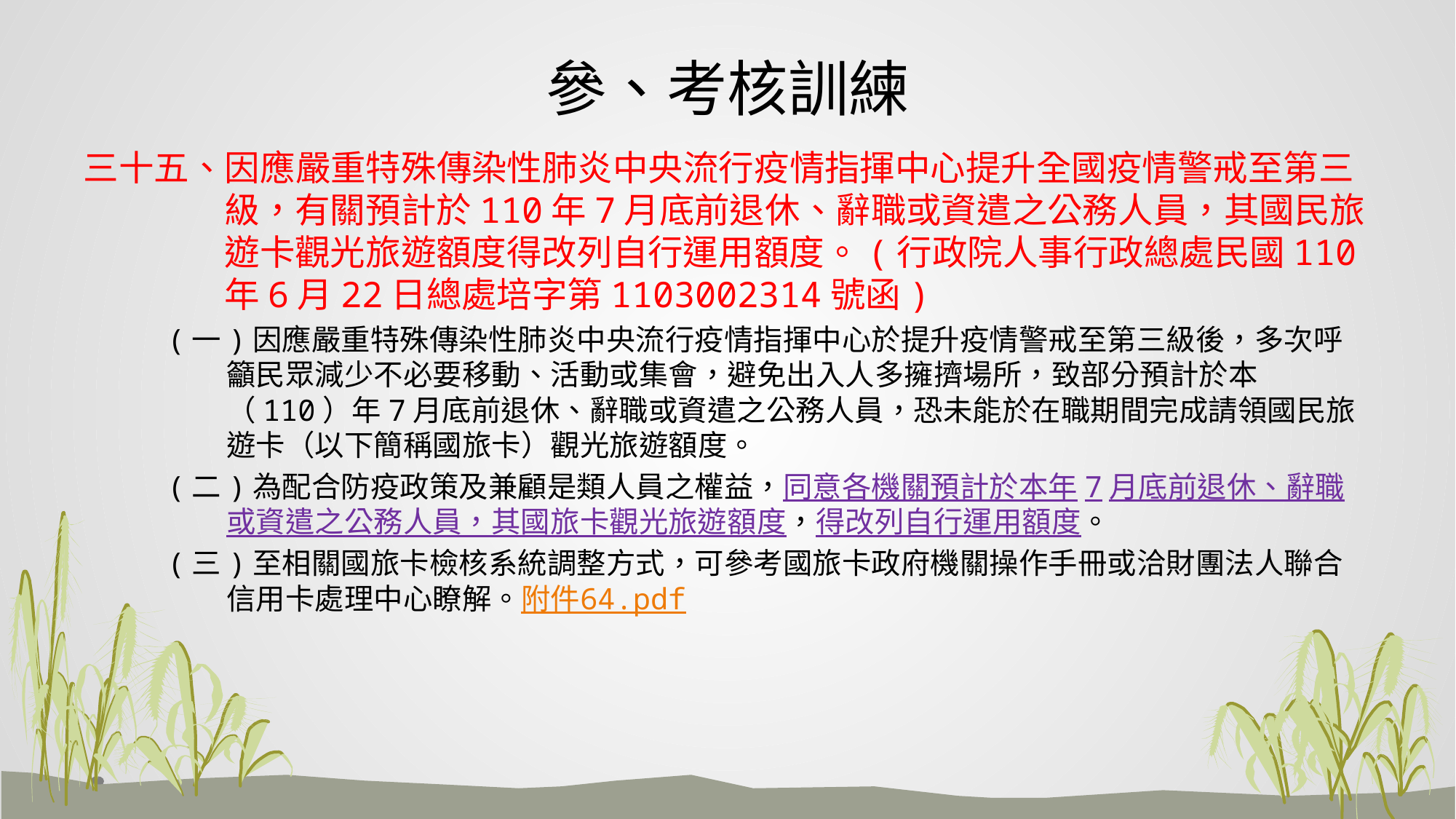

# 參、考核訓練
三十五、因應嚴重特殊傳染性肺炎中央流行疫情指揮中心提升全國疫情警戒至第三級，有關預計於110年7月底前退休、辭職或資遣之公務人員，其國民旅遊卡觀光旅遊額度得改列自行運用額度。(行政院人事行政總處民國110年6月22日總處培字第1103002314號函)
(一)因應嚴重特殊傳染性肺炎中央流行疫情指揮中心於提升疫情警戒至第三級後，多次呼籲民眾減少不必要移動、活動或集會，避免出入人多擁擠場所，致部分預計於本（110）年7月底前退休、辭職或資遣之公務人員，恐未能於在職期間完成請領國民旅遊卡（以下簡稱國旅卡）觀光旅遊額度。
(二)為配合防疫政策及兼顧是類人員之權益，同意各機關預計於本年7月底前退休、辭職或資遣之公務人員，其國旅卡觀光旅遊額度，得改列自行運用額度。
(三)至相關國旅卡檢核系統調整方式，可參考國旅卡政府機關操作手冊或洽財團法人聯合信用卡處理中心瞭解。附件64.pdf